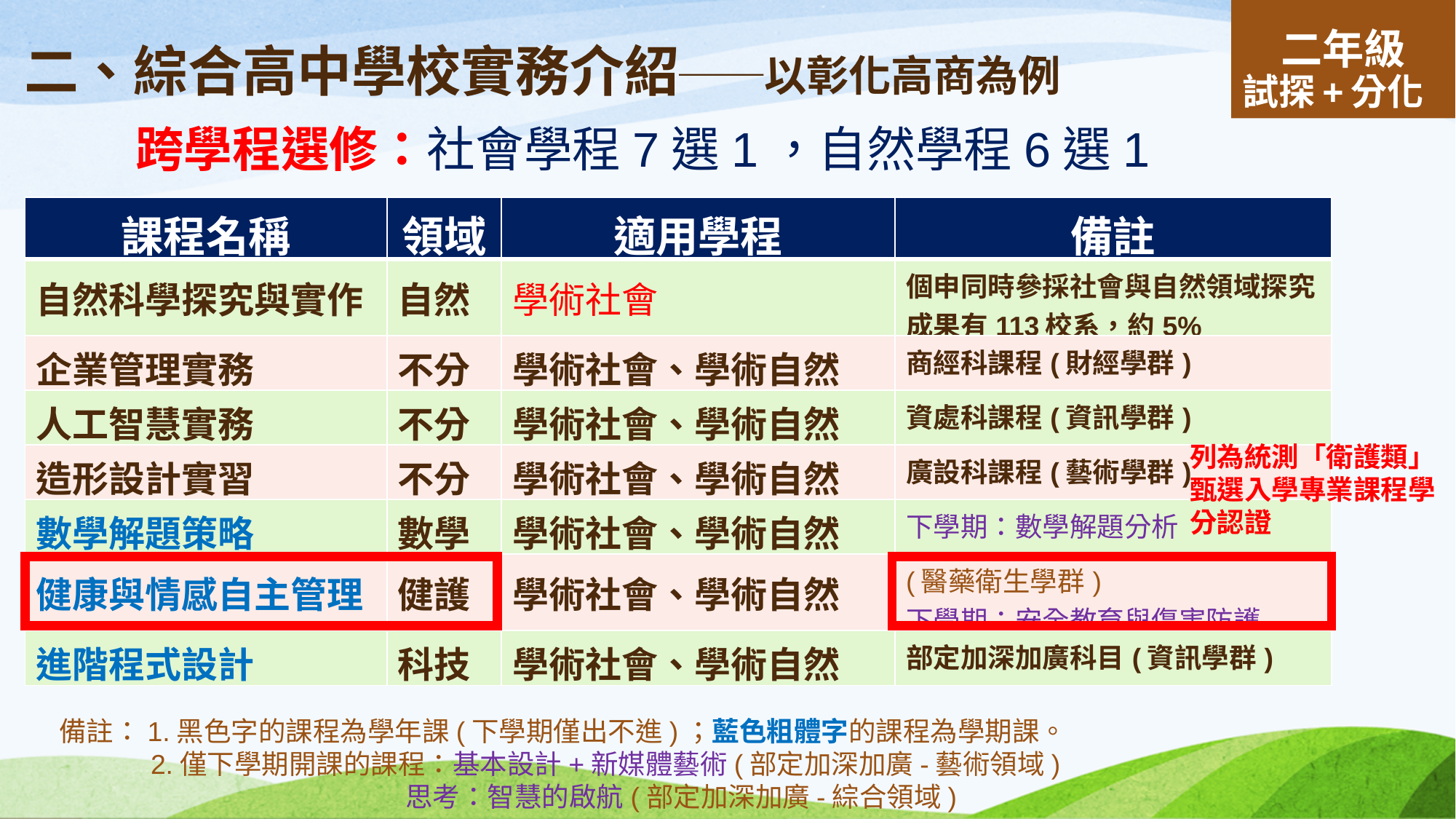

# 二、綜合高中學校實務介紹──以彰化高商為例
二年級
試探+分化
跨學程選修：社會學程7選1，自然學程6選1
| 課程名稱 | 領域 | 適用學程 | 備註 |
| --- | --- | --- | --- |
| 自然科學探究與實作 | 自然 | 學術社會 | 個申同時參採社會與自然領域探究成果有113校系，約5% |
| 企業管理實務 | 不分 | 學術社會、學術自然 | 商經科課程(財經學群) |
| 人工智慧實務 | 不分 | 學術社會、學術自然 | 資處科課程(資訊學群) |
| 造形設計實習 | 不分 | 學術社會、學術自然 | 廣設科課程(藝術學群) |
| 數學解題策略 | 數學 | 學術社會、學術自然 | 下學期：數學解題分析 |
| 健康與情感自主管理 | 健護 | 學術社會、學術自然 | (醫藥衛生學群) 下學期：安全教育與傷害防護 |
| 進階程式設計 | 科技 | 學術社會、學術自然 | 部定加深加廣科目(資訊學群) |
列為統測「衛護類」甄選入學專業課程學分認證

備註：1.黑色字的課程為學年課(下學期僅出不進)；藍色粗體字的課程為學期課。
            2.僅下學期開課的課程：基本設計+新媒體藝術(部定加深加廣-藝術領域)
                                                       思考：智慧的啟航(部定加深加廣-綜合領域)